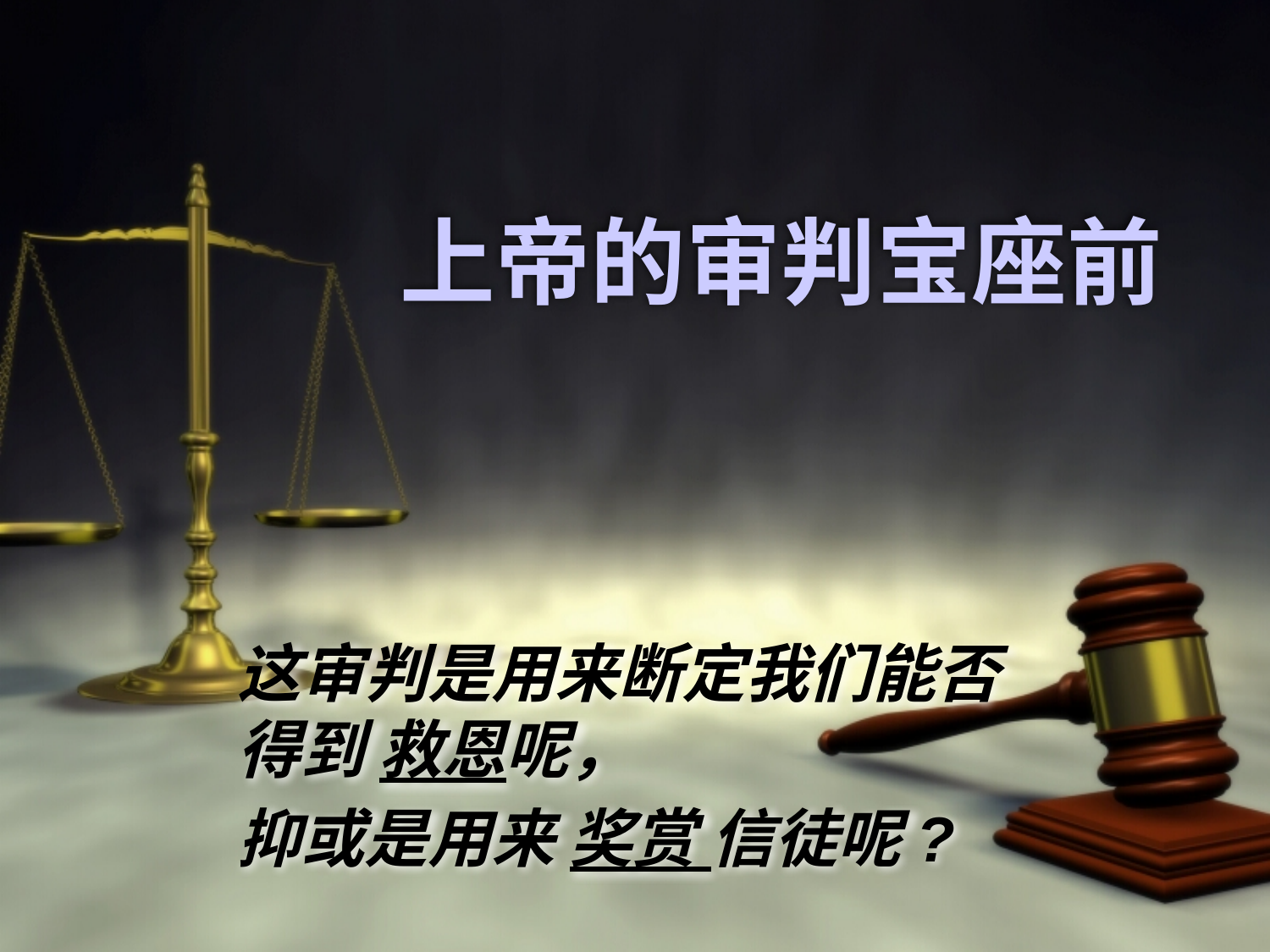

# 上帝的审判宝座前
这审判是用来断定我们能否得到 救恩呢，
抑或是用来 奖赏 信徒呢?